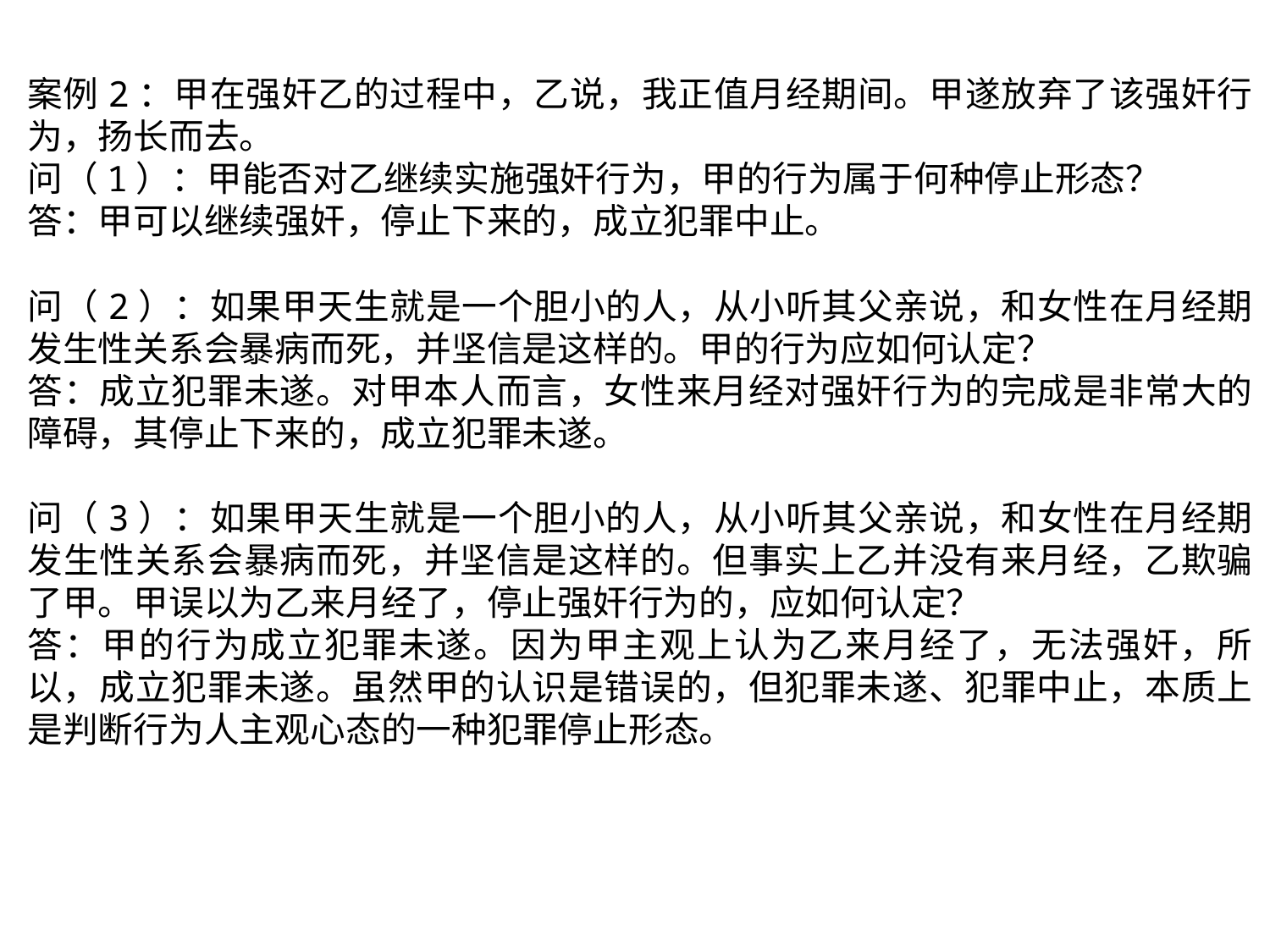

案例2：甲在强奸乙的过程中，乙说，我正值月经期间。甲遂放弃了该强奸行为，扬长而去。
问（1）：甲能否对乙继续实施强奸行为，甲的行为属于何种停止形态？
答：甲可以继续强奸，停止下来的，成立犯罪中止。

问（2）：如果甲天生就是一个胆小的人，从小听其父亲说，和女性在月经期发生性关系会暴病而死，并坚信是这样的。甲的行为应如何认定？
答：成立犯罪未遂。对甲本人而言，女性来月经对强奸行为的完成是非常大的障碍，其停止下来的，成立犯罪未遂。

问（3）：如果甲天生就是一个胆小的人，从小听其父亲说，和女性在月经期发生性关系会暴病而死，并坚信是这样的。但事实上乙并没有来月经，乙欺骗了甲。甲误以为乙来月经了，停止强奸行为的，应如何认定？
答：甲的行为成立犯罪未遂。因为甲主观上认为乙来月经了，无法强奸，所以，成立犯罪未遂。虽然甲的认识是错误的，但犯罪未遂、犯罪中止，本质上是判断行为人主观心态的一种犯罪停止形态。